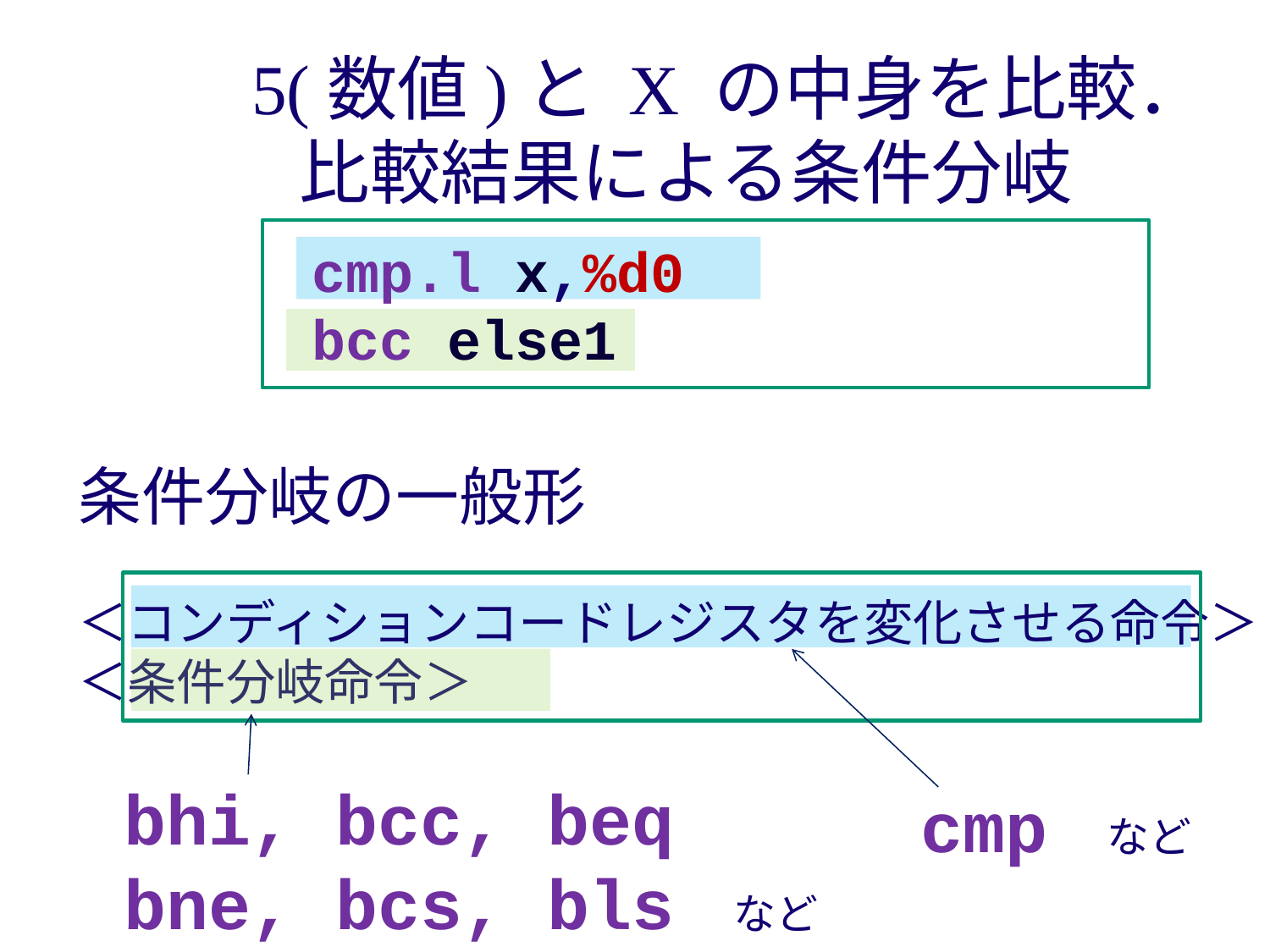

5(数値)と X の中身を比較．
比較結果による条件分岐

	cmp.l x,%d0
	bcc else1

条件分岐の一般形

＜コンディションコードレジスタを変化させる命令＞
＜条件分岐命令＞

bhi, bcc, beq
bne, bcs, bls など
cmp など